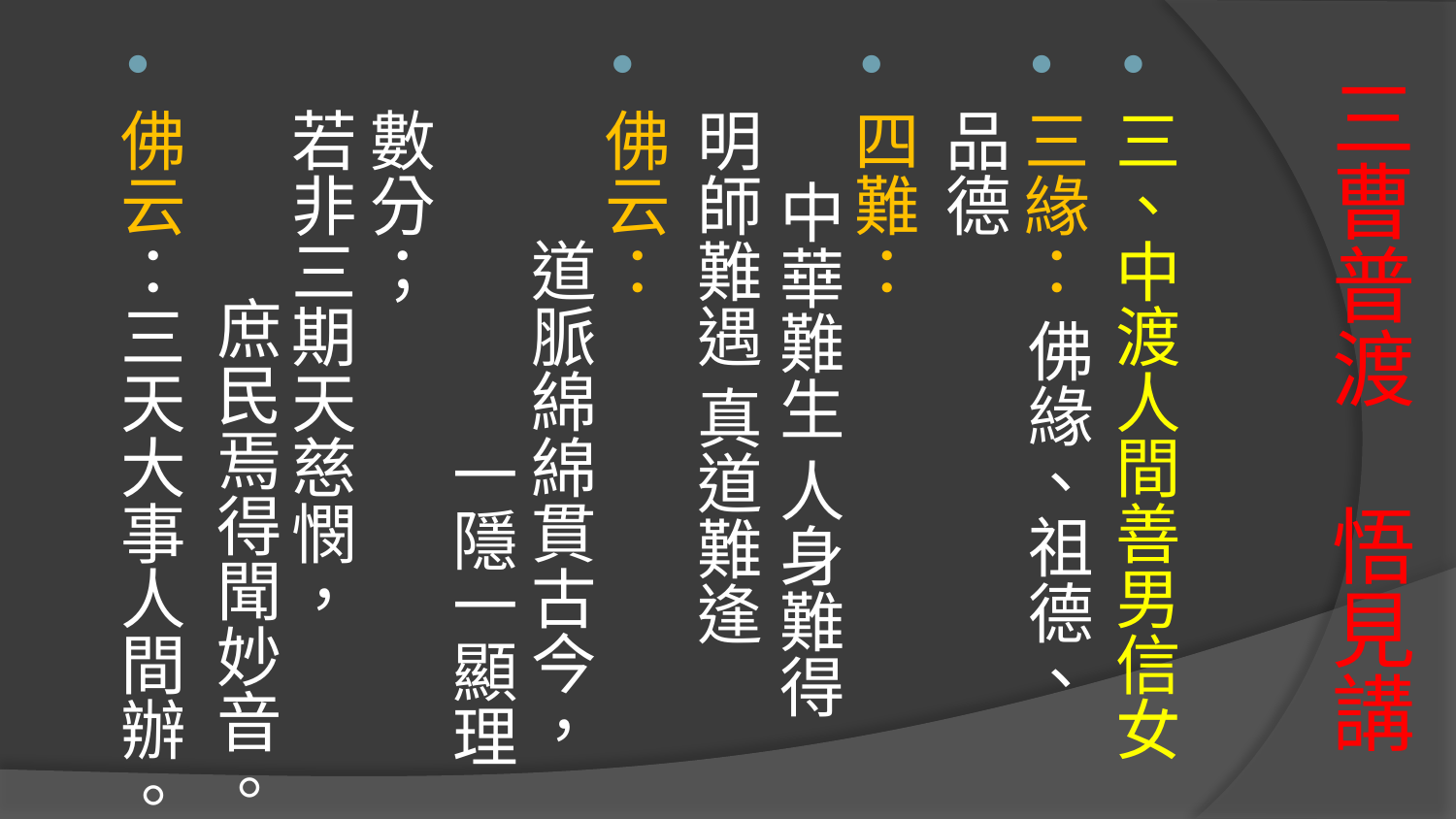

三、中渡人間善男信女
三緣： 佛緣、祖德、品德
四難：                                      中華難生 人身難得 
明師難遇 真道難逢
佛云：                                          道脈綿綿貫古今，                        一隱一顯理數分；
若非三期天慈憫，                       庶民焉得聞妙音。
佛云：三天大事人間辦。

# 三曹普渡     悟見講